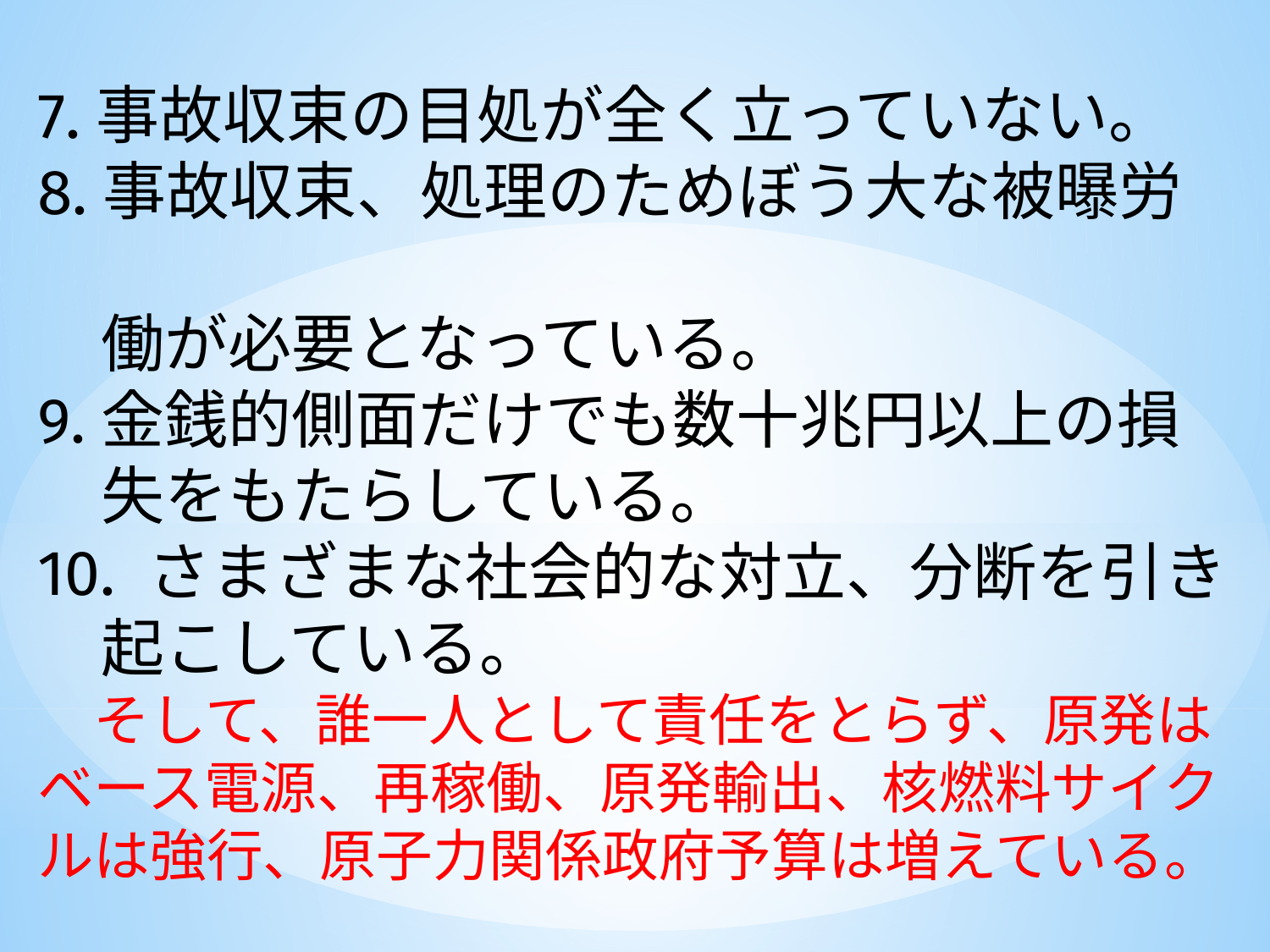

7.事故収束の目処が全く立っていない。
8.事故収束、処理のためぼう大な被曝労
　働が必要となっている。
9.金銭的側面だけでも数十兆円以上の損
　失をもたらしている。
10. さまざまな社会的な対立、分断を引き
　起こしている。
　そして、誰一人として責任をとらず、原発はベース電源、再稼働、原発輸出、核燃料サイクルは強行、原子力関係政府予算は増えている。
　　これでは“原発事故焼け太り”政策だ！！